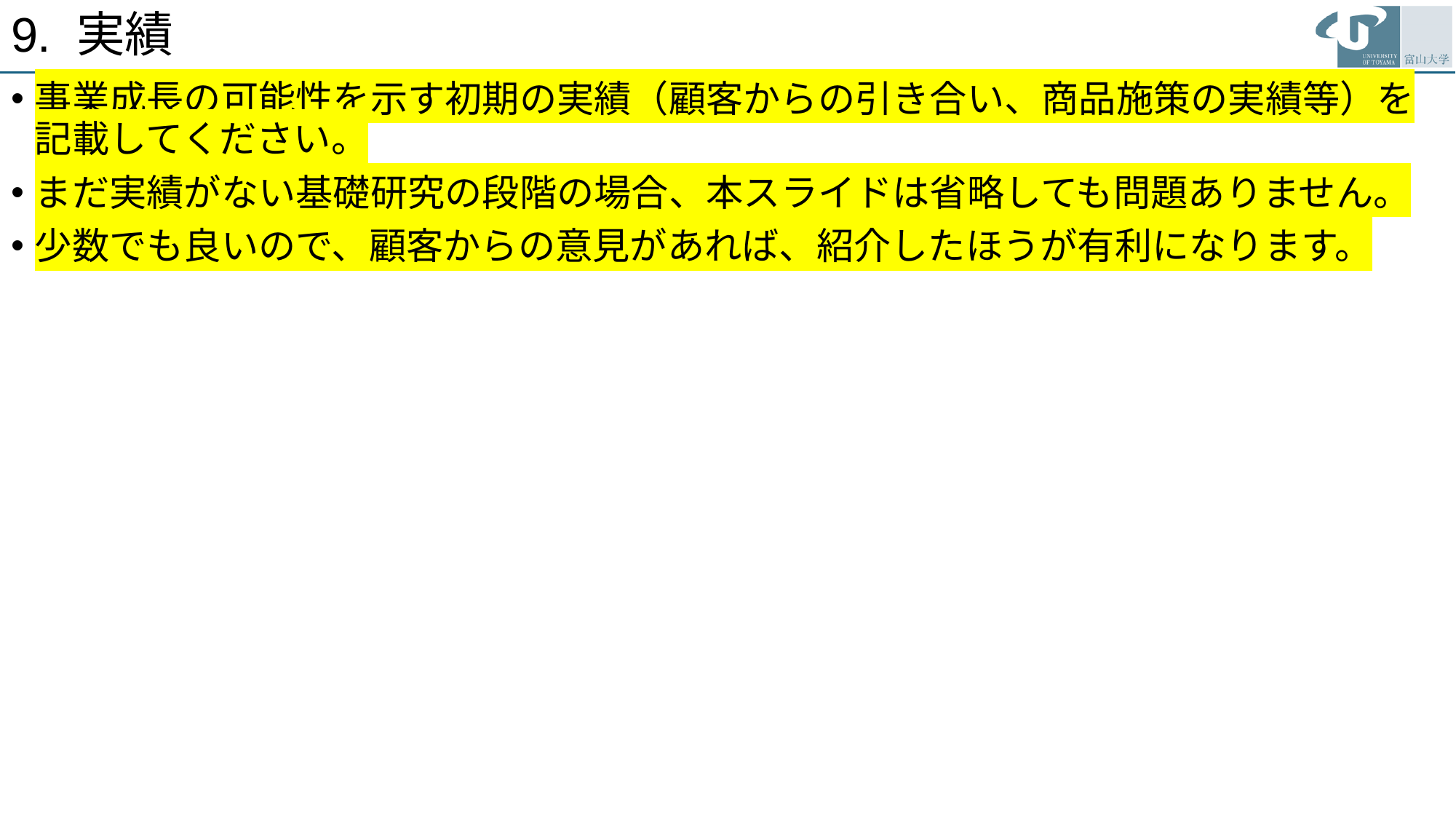

# 9. 実績
事業成長の可能性を示す初期の実績（顧客からの引き合い、商品施策の実績等）を記載してください。
まだ実績がない基礎研究の段階の場合、本スライドは省略しても問題ありません。
少数でも良いので、顧客からの意見があれば、紹介したほうが有利になります。